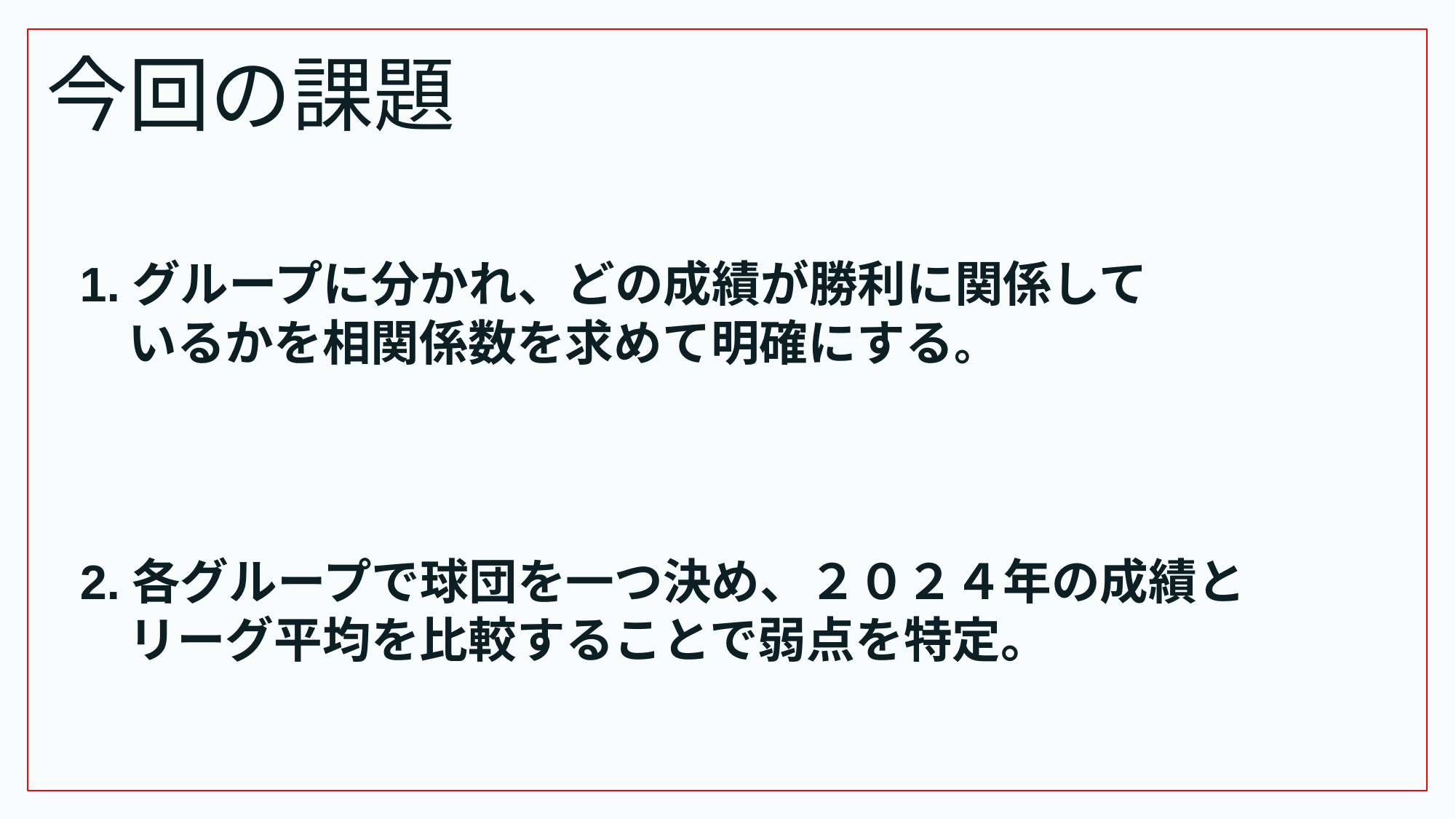

# 今回の課題
1.グループに分かれ、どの成績が勝利に関係して
　いるかを相関係数を求めて明確にする。
2.各グループで球団を一つ決め、２０２４年の成績と
　リーグ平均を比較することで弱点を特定。